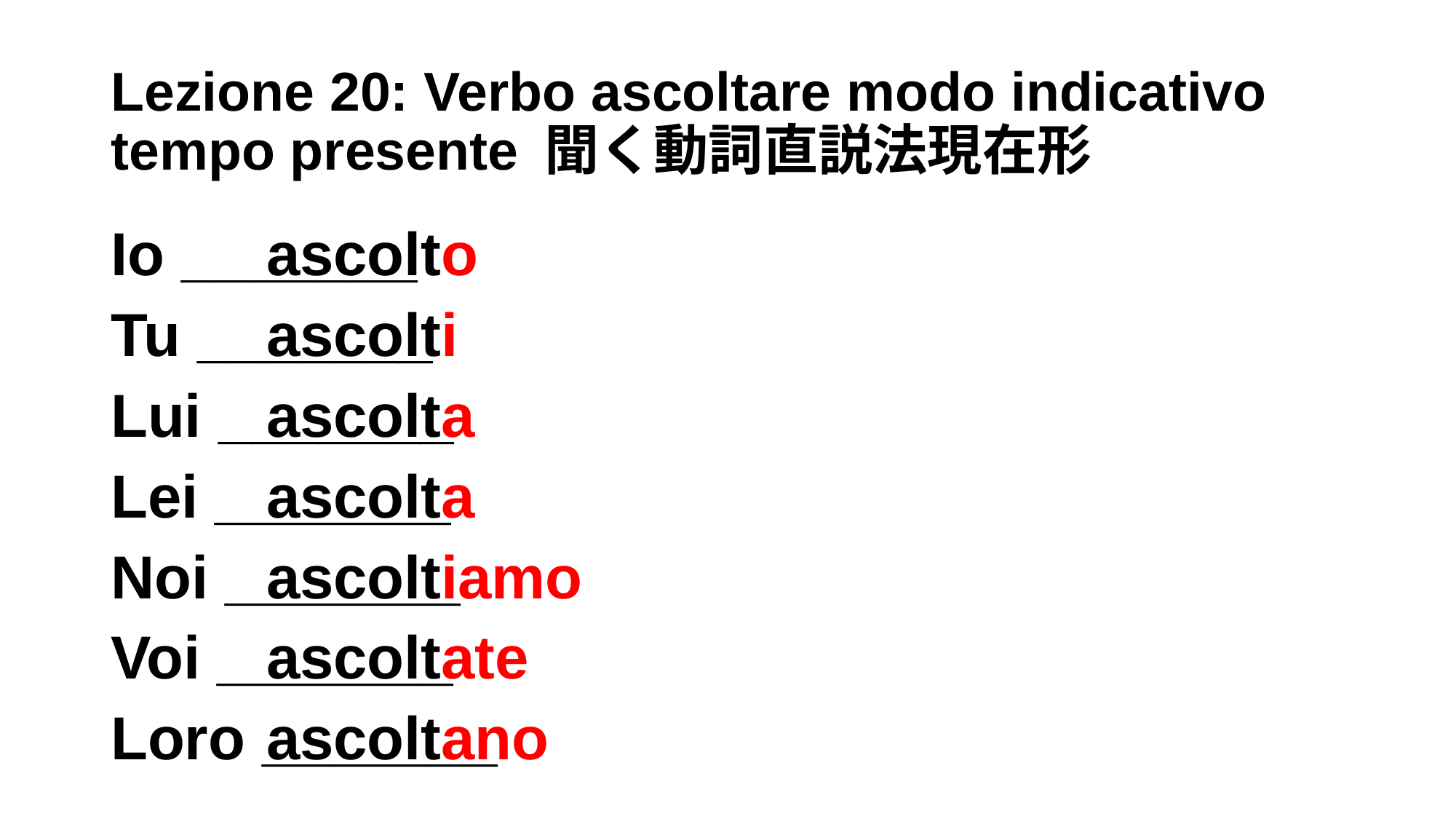

# Lezione 20: Verbo ascoltare modo indicativo tempo presente 聞く動詞直説法現在形
Io _______
Tu _______
Lui _______
Lei _______
Noi _______
Voi _______
Loro _______

ascolto
ascolti
ascolta
ascolta
ascoltiamo
ascoltate
ascoltano